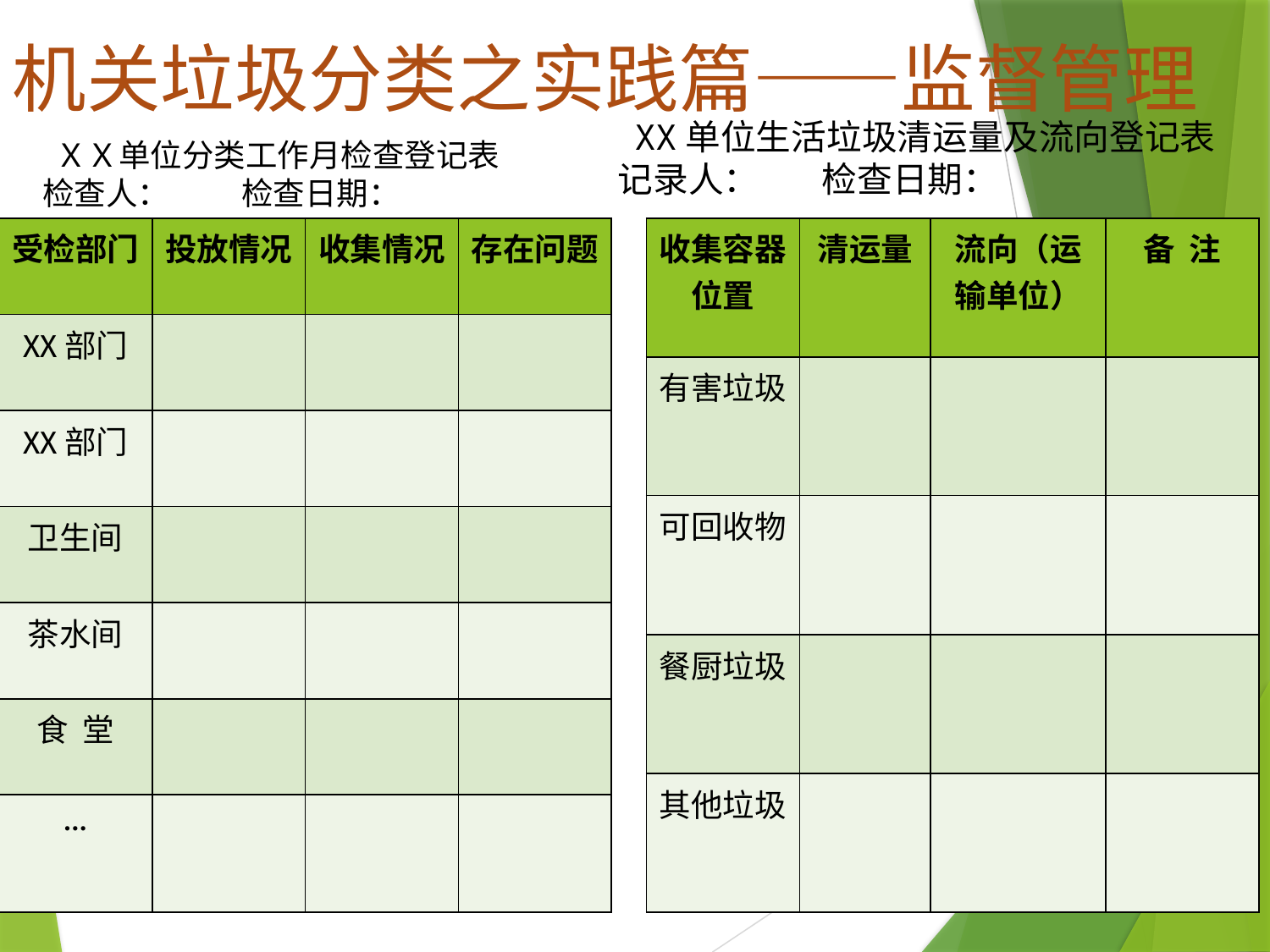

机关垃圾分类之实践篇——监督管理
 XX单位生活垃圾清运量及流向登记表
记录人：        检查日期：
 ＸＸ单位分类工作月检查登记表
检查人：          检查日期：
| 收集容器位置 | 清运量 | 流向（运输单位） | 备 注 |
| --- | --- | --- | --- |
| 有害垃圾 |  |  |  |
| 可回收物 |  |  |  |
| 餐厨垃圾 |  |  |  |
| 其他垃圾 |  |  |  |
| 受检部门 | 投放情况 | 收集情况 | 存在问题 |
| --- | --- | --- | --- |
| XX部门 |  |  |  |
| XX部门 |  |  |  |
| 卫生间 |  |  |  |
| 茶水间 |  |  |  |
| 食 堂 |  |  |  |
| … |  |  |  |